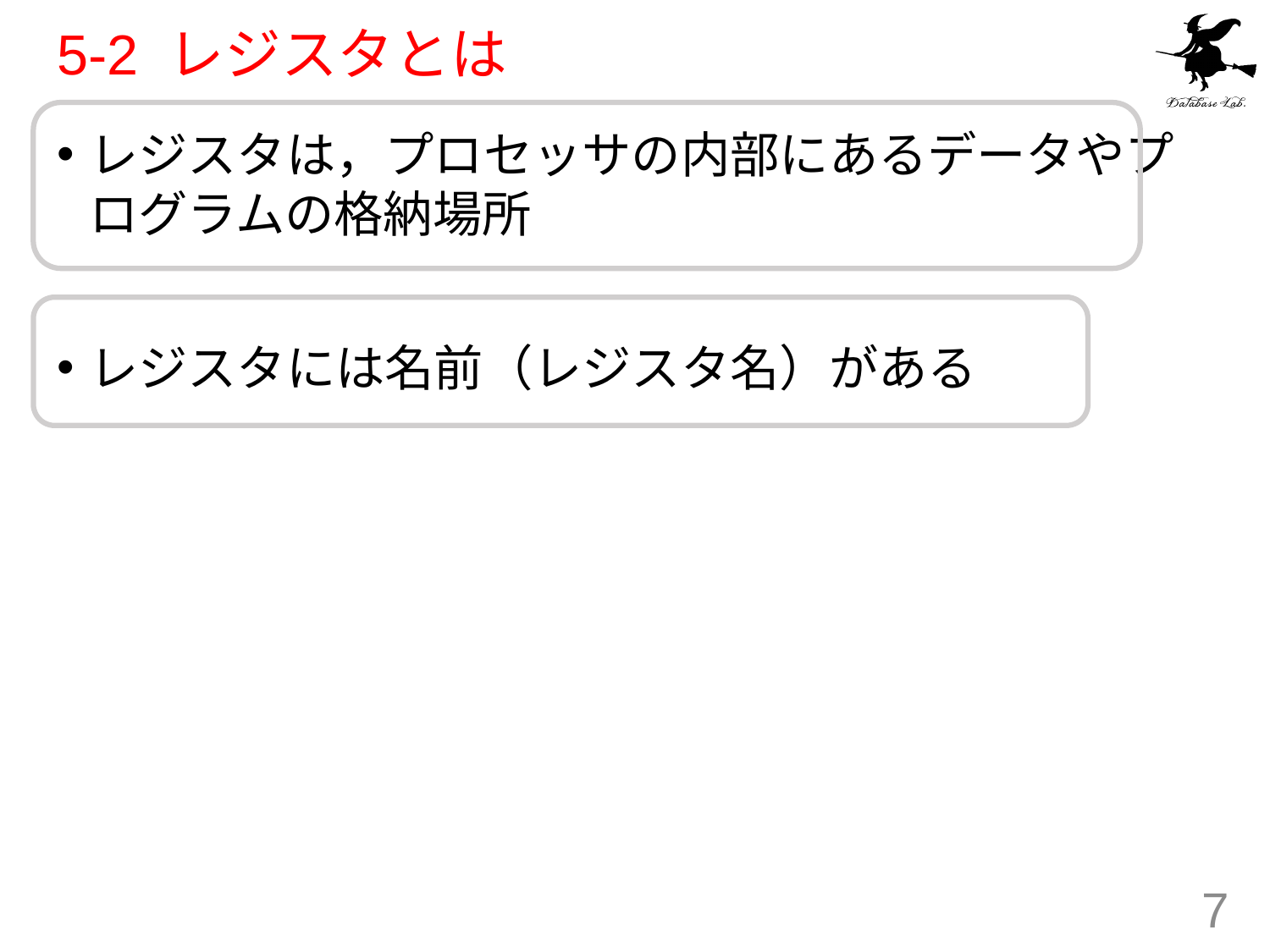

# 5-2 レジスタとは

レジスタは，プロセッサの内部にあるデータやプログラムの格納場所

レジスタには名前（レジスタ名）がある

7